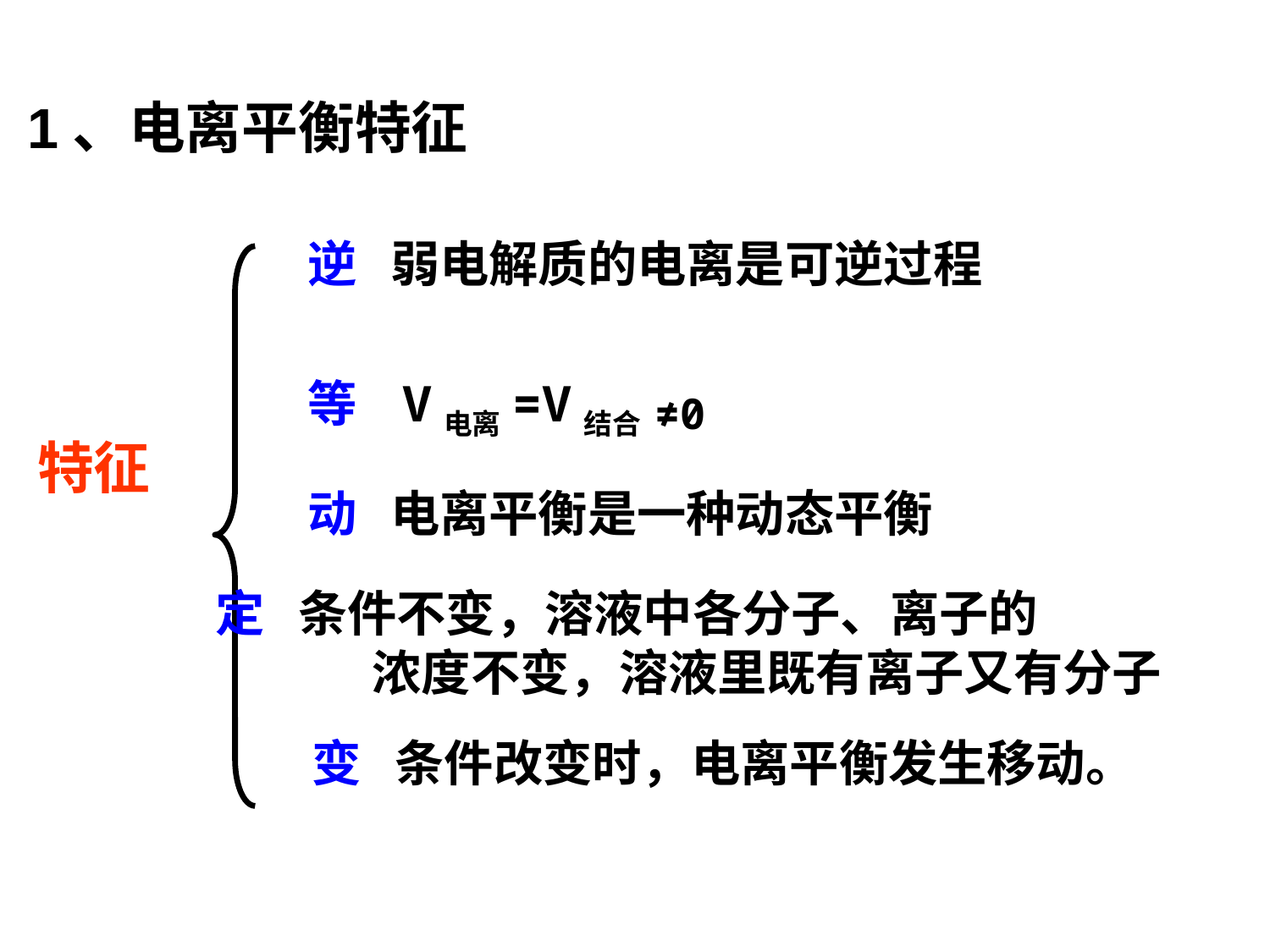

1、电离平衡特征
逆   弱电解质的电离是可逆过程

等   V电离=V结合
≠0
特征
动   电离平衡是一种动态平衡
定   条件不变，溶液中各分子、离子的
     浓度不变，溶液里既有离子又有分子
变   条件改变时，电离平衡发生移动。